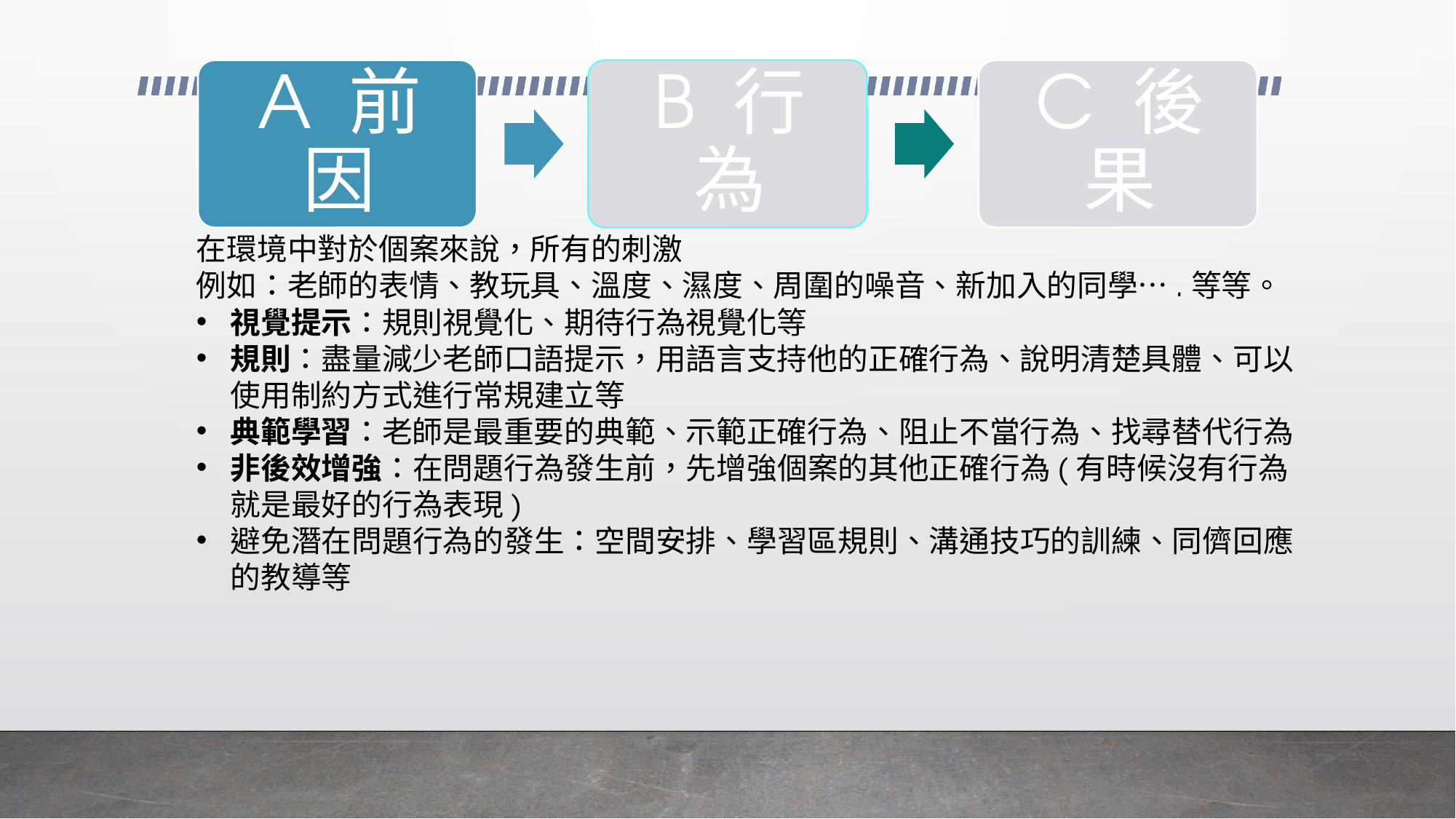

A 前因

B 行為

C 後果
在環境中對於個案來說，所有的刺激
例如：老師的表情、教玩具、溫度、濕度、周圍的噪音、新加入的同學….等等。
視覺提示：規則視覺化、期待行為視覺化等
規則：盡量減少老師口語提示，用語言支持他的正確行為、說明清楚具體、可以使用制約方式進行常規建立等
典範學習：老師是最重要的典範、示範正確行為、阻止不當行為、找尋替代行為
非後效增強：在問題行為發生前，先增強個案的其他正確行為(有時候沒有行為就是最好的行為表現)
避免潛在問題行為的發生：空間安排、學習區規則、溝通技巧的訓練、同儕回應的教導等